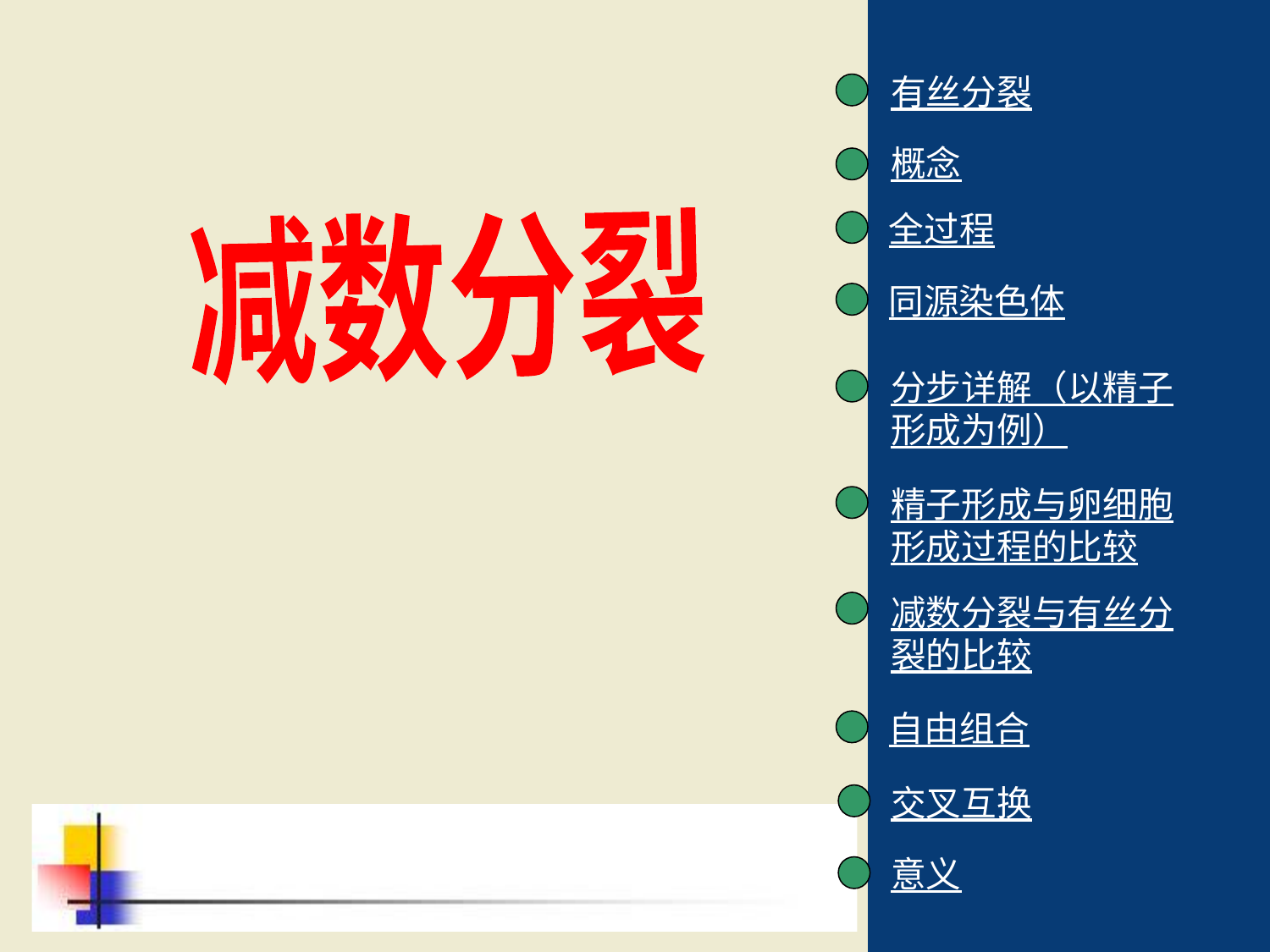

有丝分裂

概念

全过程
减数分裂

同源染色体

分步详解（以精子形成为例）

精子形成与卵细胞形成过程的比较

减数分裂与有丝分裂的比较

自由组合

交叉互换

意义